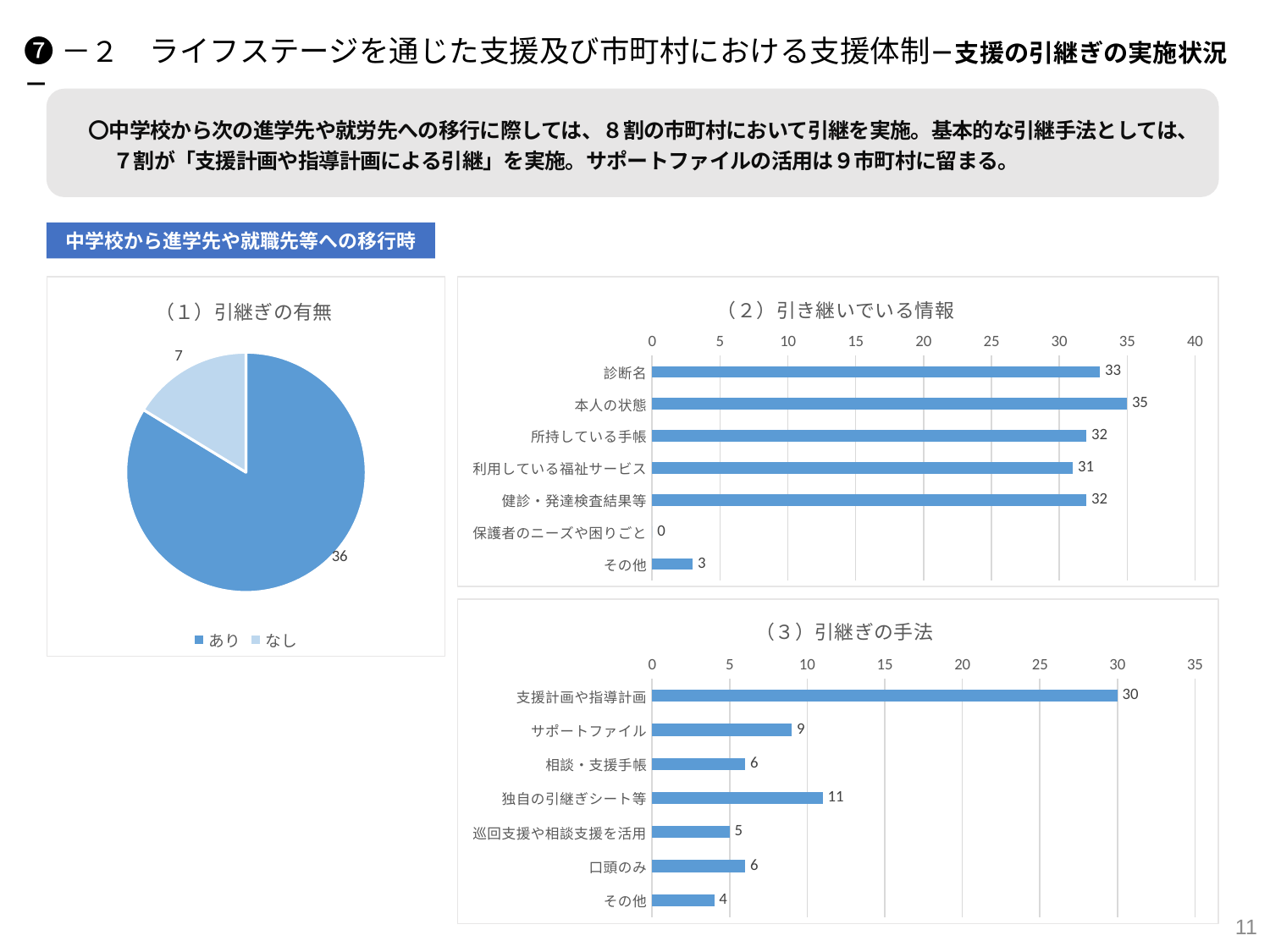

❼－２　ライフステージを通じた支援及び市町村における支援体制－支援の引継ぎの実施状況－
〇中学校から次の進学先や就労先への移行に際しては、８割の市町村において引継を実施。基本的な引継手法としては、７割が「支援計画や指導計画による引継」を実施。サポートファイルの活用は９市町村に留まる。
中学校から進学先や就職先等への移行時

### Chart: （１）引継ぎの有無

| Category |  |
|---|---|
| あり | 36.0 |
| なし | 7.0 |

### Chart: （２）引き継いでいる情報

| Category |  |
|---|---|
| 診断名 | 33.0 |
| 本人の状態 | 35.0 |
| 所持している手帳 | 32.0 |
| 利用している福祉サービス | 31.0 |
| 健診・発達検査結果等 | 32.0 |
| 保護者のニーズや困りごと | 0.0 |
| その他 | 3.0 |

### Chart: （３）引継ぎの手法

| Category |  |
|---|---|
| 支援計画や指導計画 | 30.0 |
| サポートファイル | 9.0 |
| 相談・支援手帳 | 6.0 |
| 独自の引継ぎシート等 | 11.0 |
| 巡回支援や相談支援を活用 | 5.0 |
| 口頭のみ | 6.0 |
| その他 | 4.0 |
11